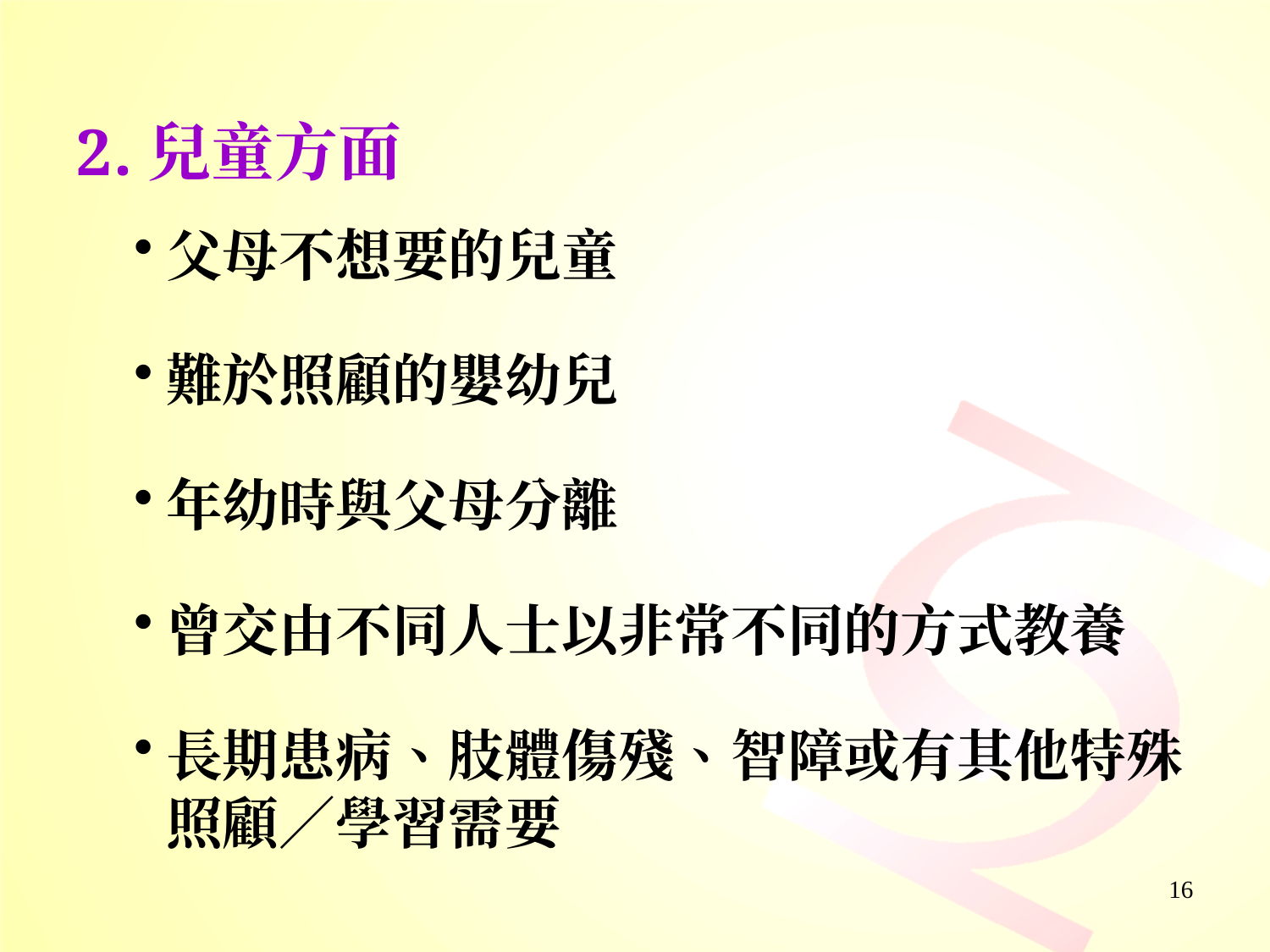

兒童方面

父母不想要的兒童

難於照顧的嬰幼兒

年幼時與父母分離

曾交由不同人士以非常不同的方式教養

長期患病、肢體傷殘、智障或有其他特殊照顧／學習需要

16